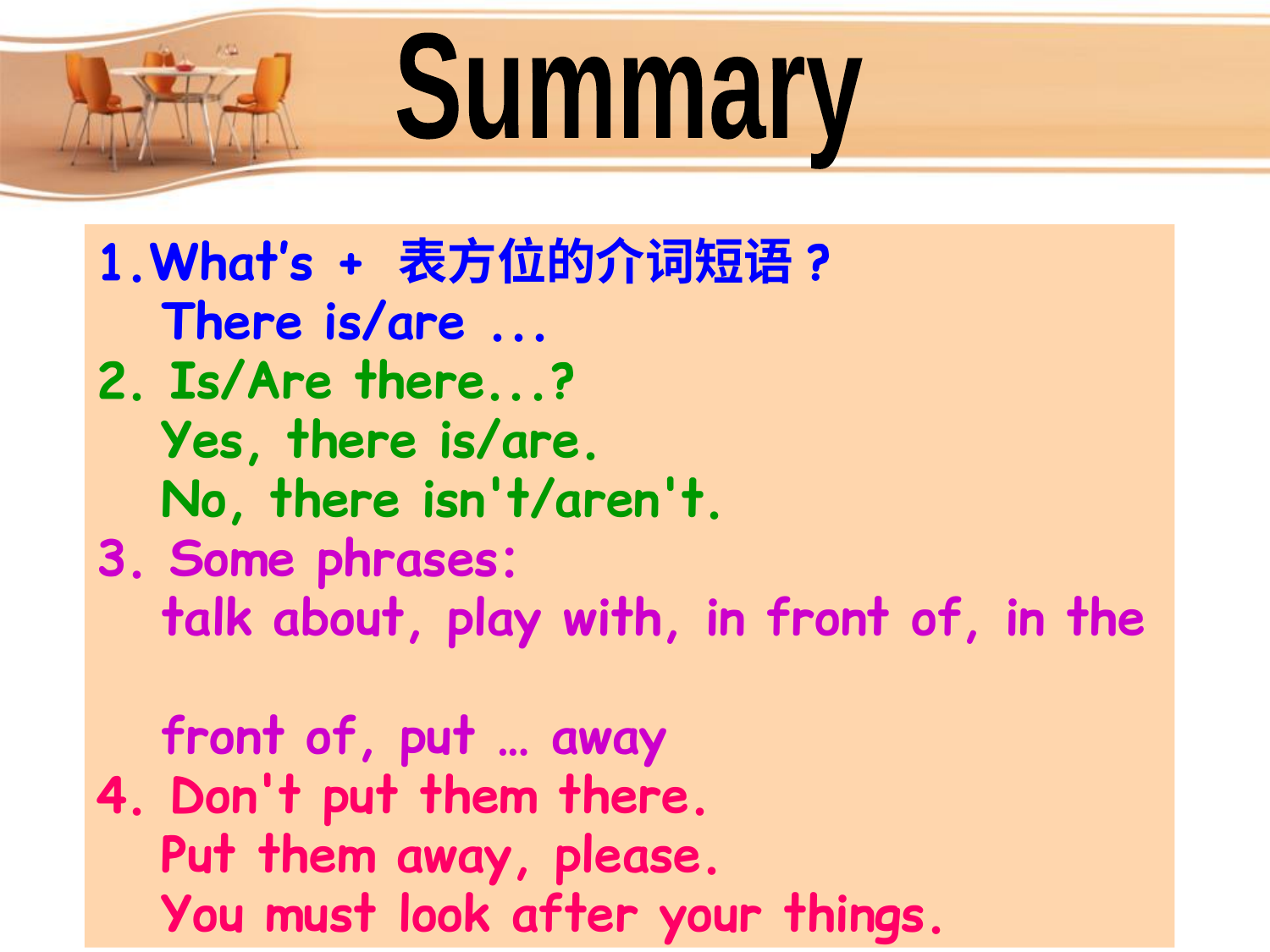

Summary
1.What’s + 表方位的介词短语?
   There is/are ...
2. Is/Are there...?
   Yes, there is/are.
   No, there isn't/aren't.
3. Some phrases:
   talk about, play with, in front of, in the
   front of, put … away
4. Don't put them there.
   Put them away, please.
   You must look after your things.